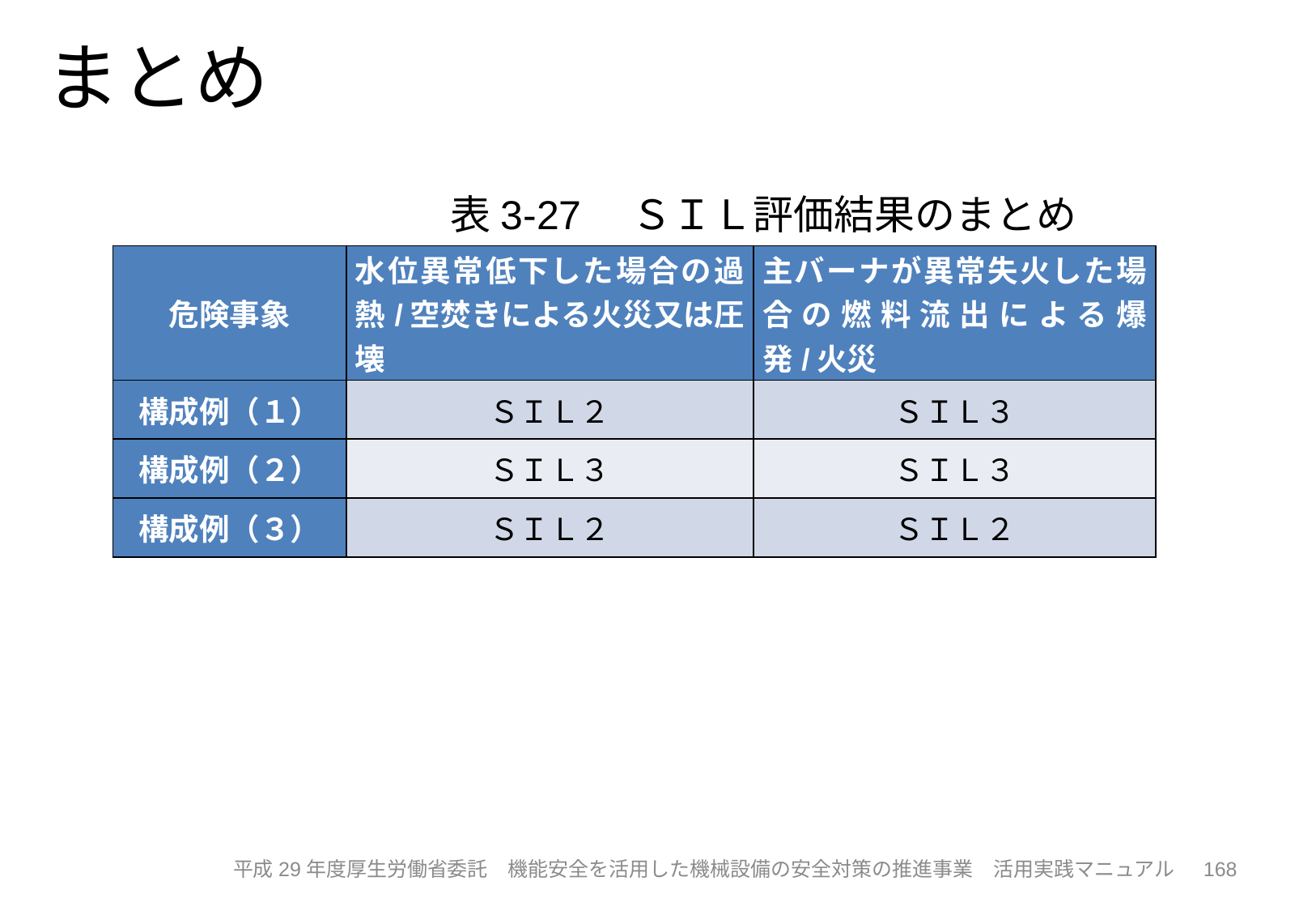

まとめ

　　　　　　　　　　表3-27　ＳＩＬ評価結果のまとめ
| 危険事象 | 水位異常低下した場合の過熱/空焚きによる火災又は圧壊 | 主バーナが異常失火した場合の燃料流出による爆発/火災 |
| --- | --- | --- |
| 構成例（１） | ＳＩＬ２ | ＳＩＬ３ |
| 構成例（２） | ＳＩＬ３ | ＳＩＬ３ |
| 構成例（３） | ＳＩＬ２ | ＳＩＬ２ |
168
平成29年度厚生労働省委託　機能安全を活用した機械設備の安全対策の推進事業　活用実践マニュアル